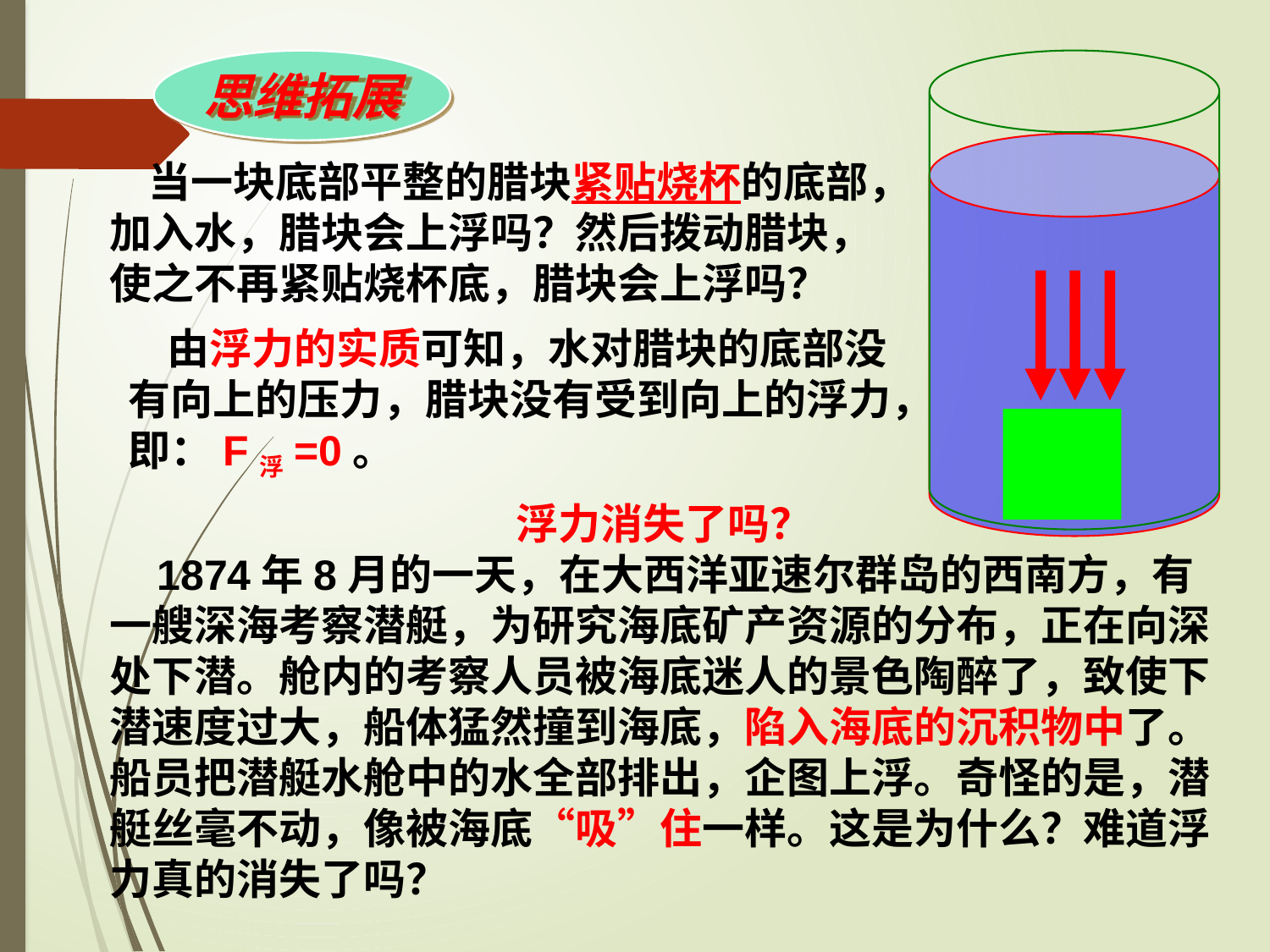

思维拓展

   当一块底部平整的腊块紧贴烧杯的底部，加入水，腊块会上浮吗？然后拨动腊块，使之不再紧贴烧杯底，腊块会上浮吗？

   由浮力的实质可知，水对腊块的底部没有向上的压力，腊块没有受到向上的浮力，即：F浮=0。

浮力消失了吗？
    1874年8月的一天，在大西洋亚速尔群岛的西南方，有一艘深海考察潜艇，为研究海底矿产资源的分布，正在向深处下潜。舱内的考察人员被海底迷人的景色陶醉了，致使下潜速度过大，船体猛然撞到海底，陷入海底的沉积物中了。船员把潜艇水舱中的水全部排出，企图上浮。奇怪的是，潜艇丝毫不动，像被海底“吸”住一样。这是为什么？难道浮力真的消失了吗？